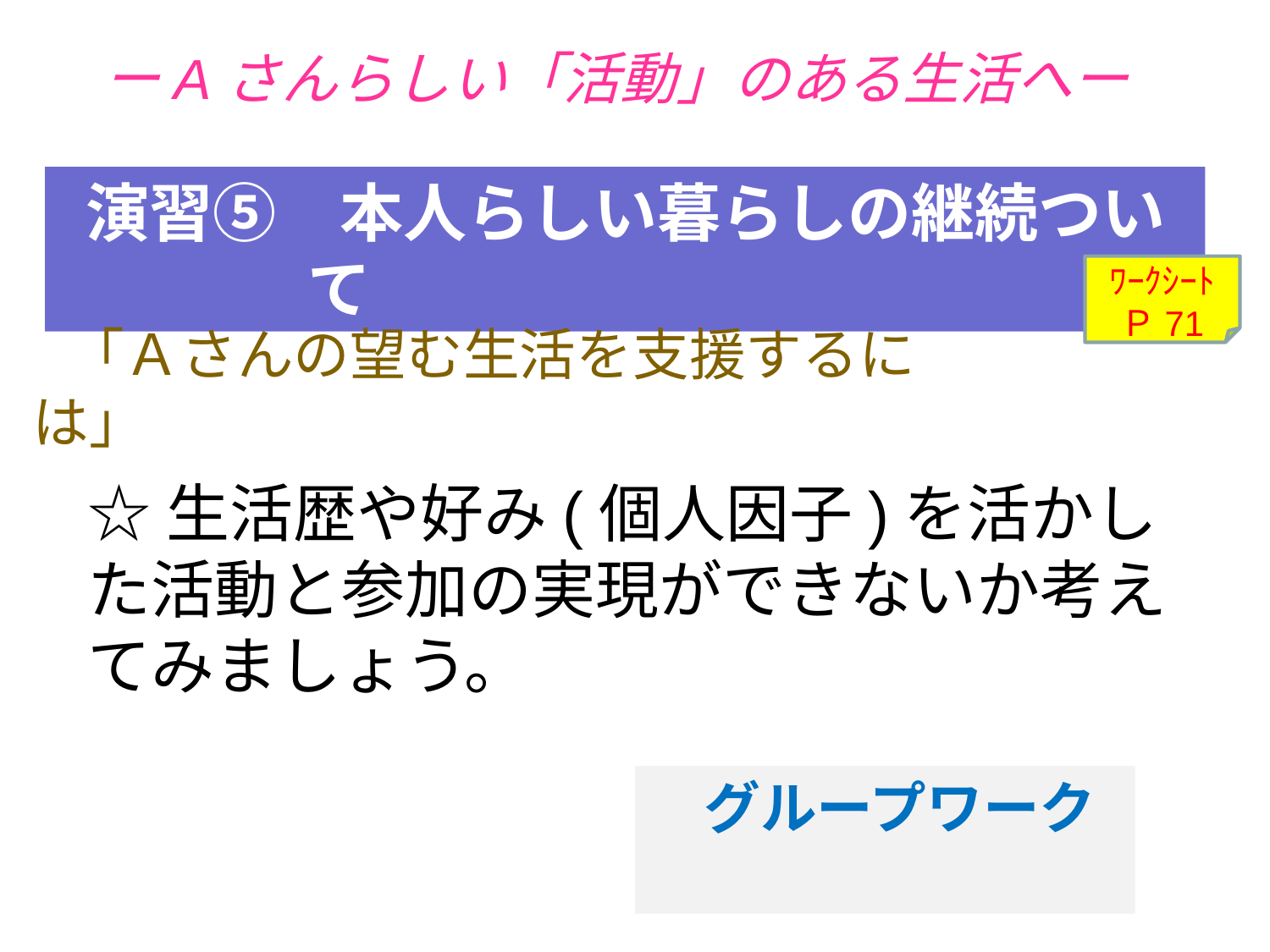

# ーAさんらしい「活動」のある生活へー
演習⑤　本人らしい暮らしの継続ついて
ﾜｰｸｼｰﾄ
Ｐ71
「Ａさんの望む生活を支援するには」
☆生活歴や好み(個人因子)を活かした活動と参加の実現ができないか考えてみましょう。
　グループワーク